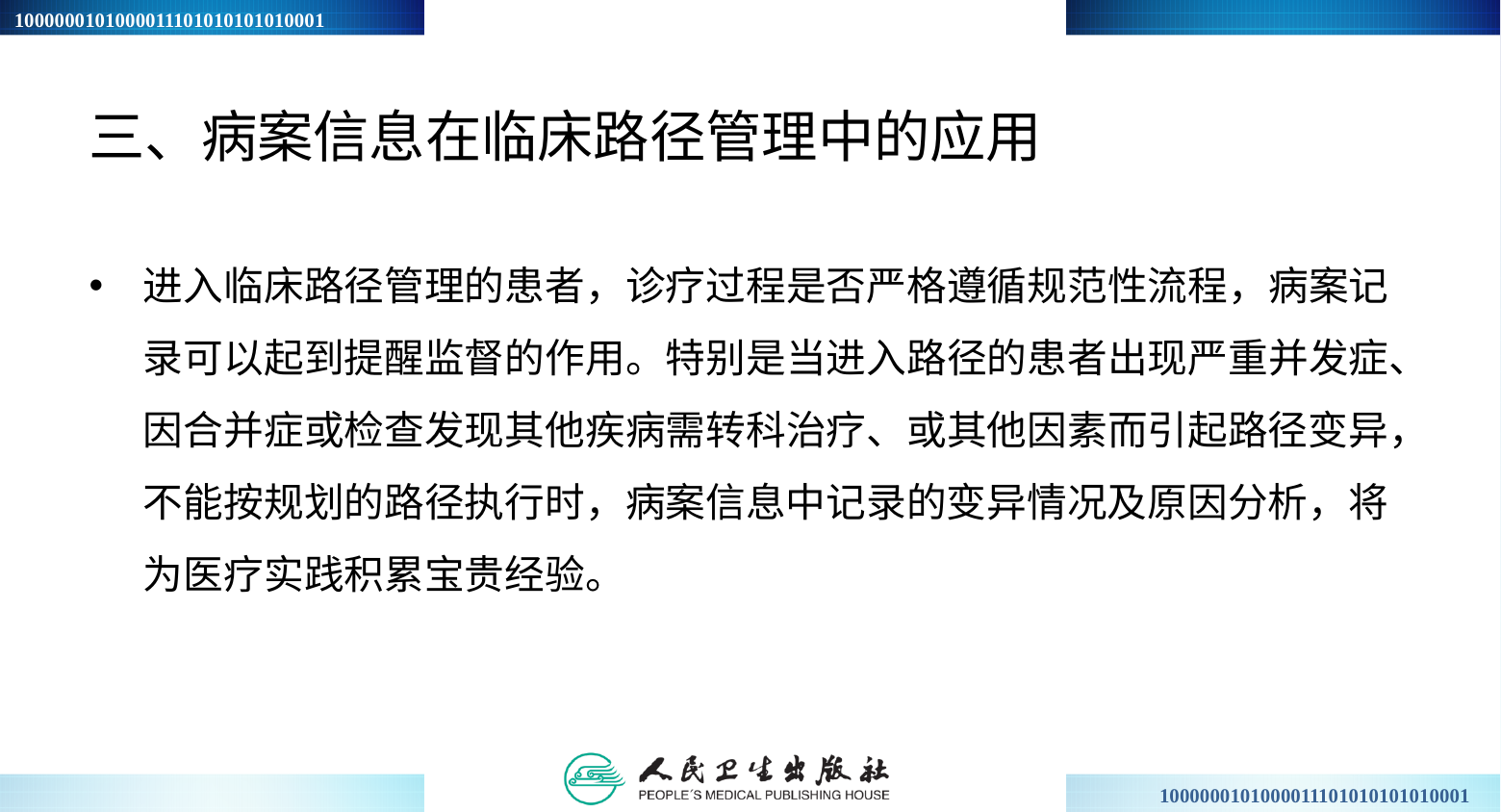

# 三、病案信息在临床路径管理中的应用
进入临床路径管理的患者，诊疗过程是否严格遵循规范性流程，病案记录可以起到提醒监督的作用。特别是当进入路径的患者出现严重并发症、因合并症或检查发现其他疾病需转科治疗、或其他因素而引起路径变异，不能按规划的路径执行时，病案信息中记录的变异情况及原因分析，将为医疗实践积累宝贵经验。